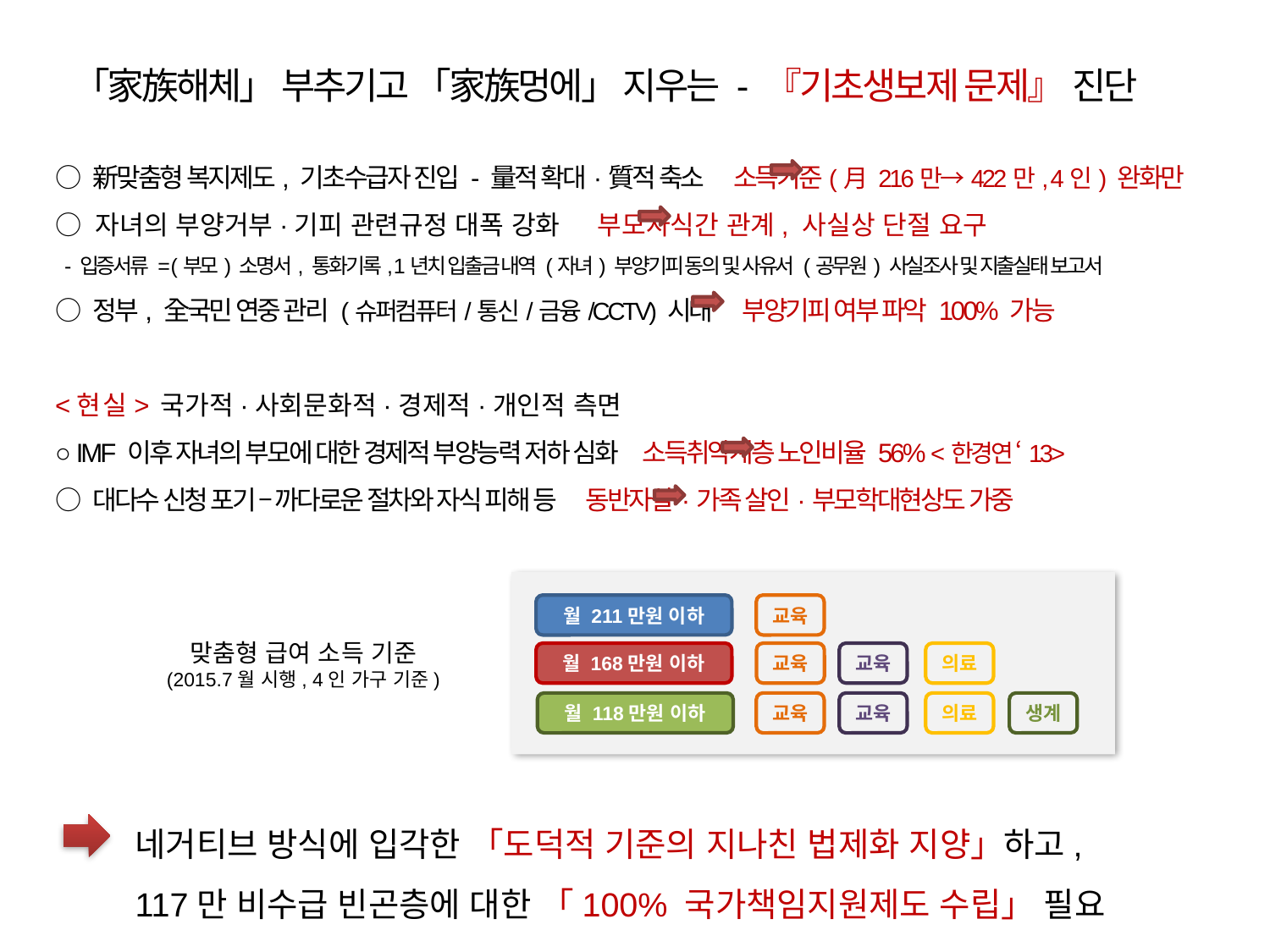

「家族해체」 부추기고 「家族멍에」 지우는 - 『기초생보제 문제』 진단
○ 新맞춤형 복지제도, 기초수급자 진입 - 量적 확대·質적 축소      소득기준(月 216만→422만, 4인) 완화만
○ 자녀의 부양거부·기피 관련규정 대폭 강화     부모자식간 관계, 사실상 단절 요구
  - 입증서류 = (부모) 소명서, 통화기록, 1년치 입출금 내역 (자녀) 부양기피 동의 및 사유서 (공무원) 사실조사 및 지출실태 보고서
○ 정부, 全국민 연중 관리 (슈퍼컴퓨터/통신/금융/CCTV) 시대      부양기피 여부 파악 100% 가능

<현 실> 국가적·사회문화적·경제적·개인적 측면
○ IMF 이후 자녀의 부모에 대한 경제적 부양능력 저하 심화     소득취약계층 노인비율 56% <한경연 ‘13>
○ 대다수 신청 포기 – 까다로운 절차와 자식 피해 등      동반자살·가족 살인·부모학대현상도 가중

월 211만원 이하
교육
맞춤형 급여 소득 기준
(2015.7월 시행, 4인 가구 기준)
월 168만원 이하
교육
의료
교육
의료
월 118만원 이하
교육
교육
생계
네거티브 방식에 입각한 「도덕적 기준의 지나친 법제화 지양」하고,
117만 비수급 빈곤층에 대한 「100% 국가책임지원제도 수립」 필요